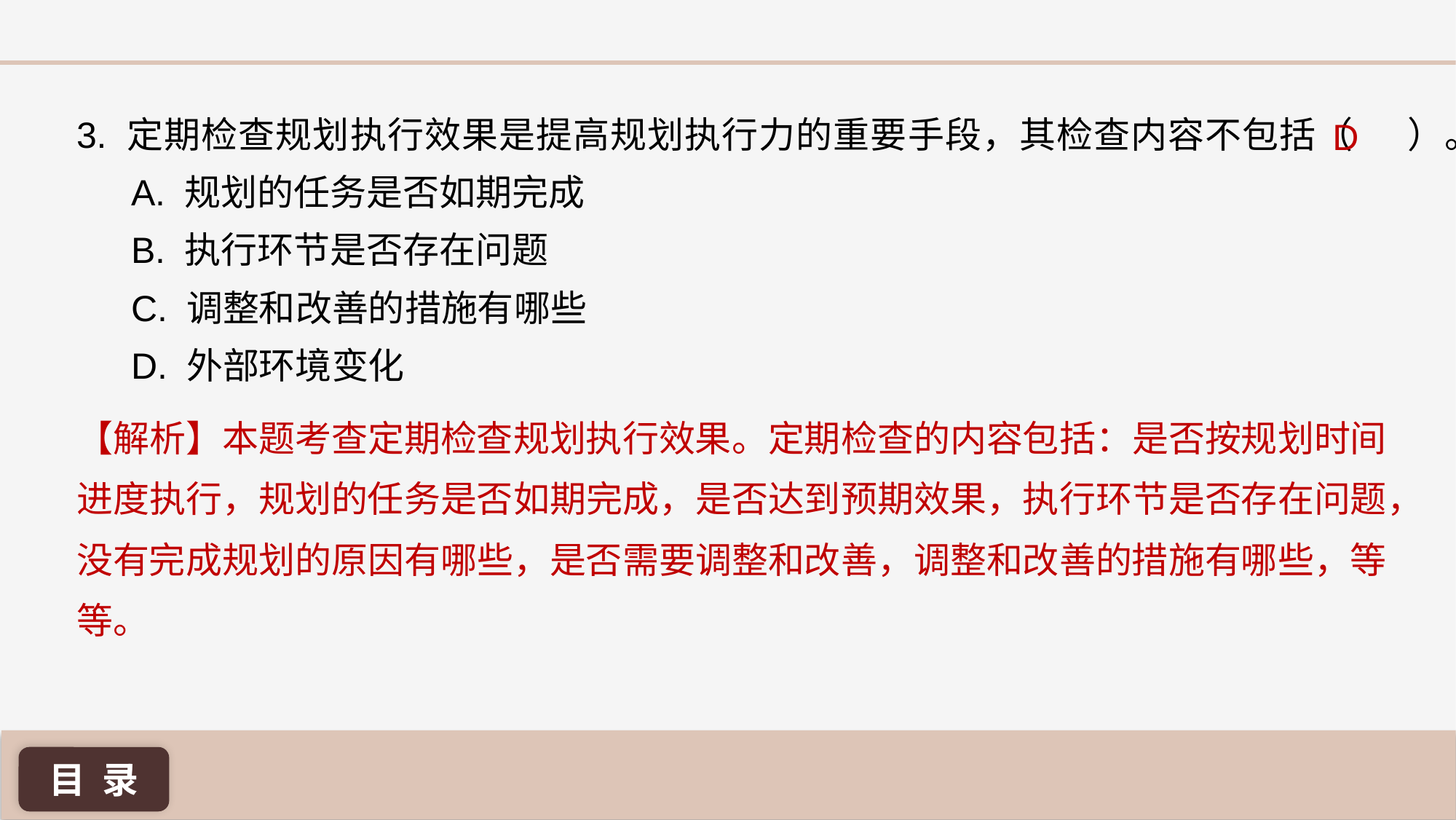

D
3. 定期检查规划执行效果是提高规划执行力的重要手段，其检查内容不包括（      ）。
A. 规划的任务是否如期完成
B. 执行环节是否存在问题
C. 调整和改善的措施有哪些
D. 外部环境变化
【解析】本题考查定期检查规划执行效果。定期检查的内容包括：是否按规划时间进度执行，规划的任务是否如期完成，是否达到预期效果，执行环节是否存在问题，没有完成规划的原因有哪些，是否需要调整和改善，调整和改善的措施有哪些，等等。